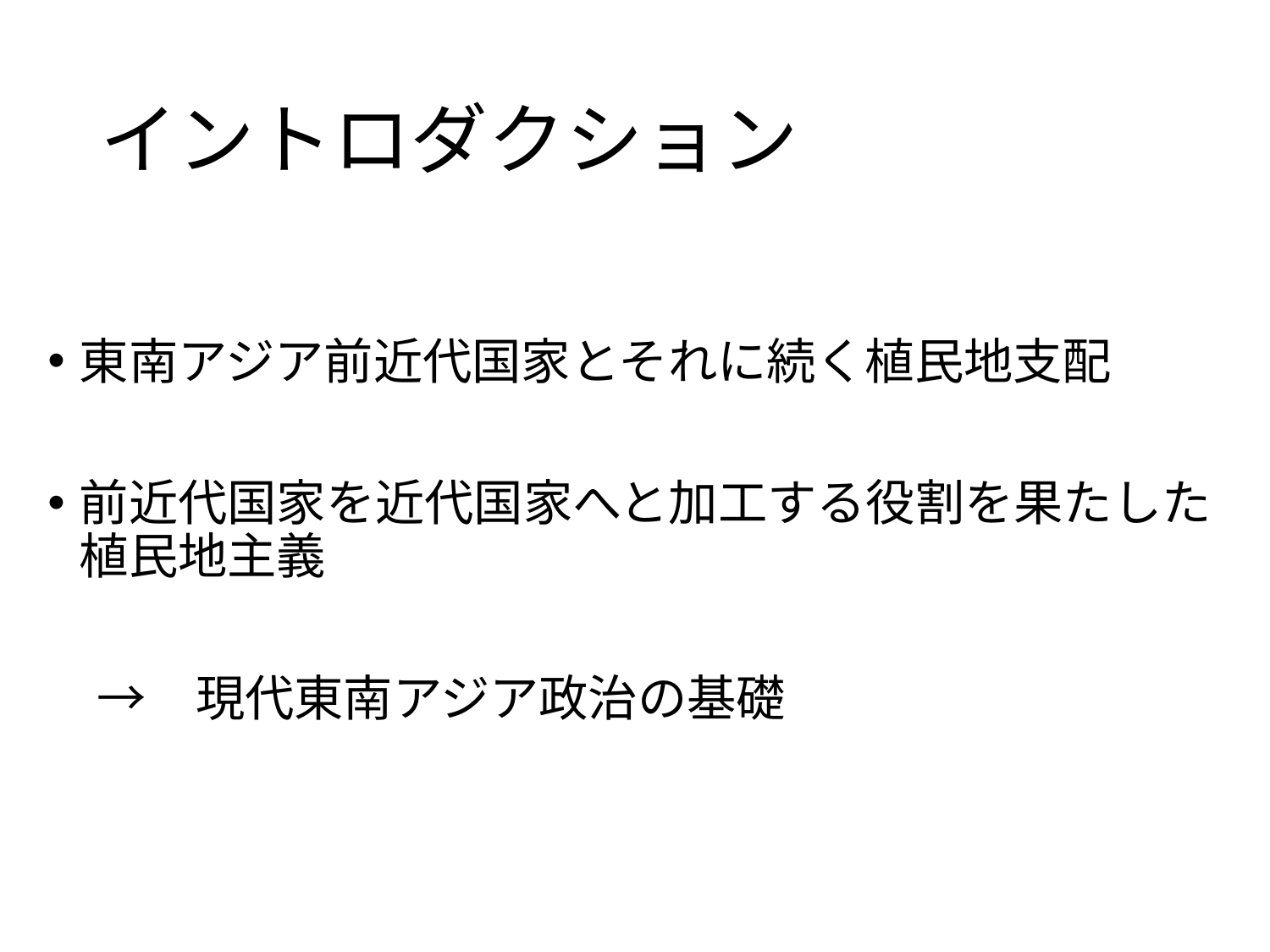

# イントロダクション

東南アジア前近代国家とそれに続く植民地支配

前近代国家を近代国家へと加工する役割を果たした植民地主義

　→　現代東南アジア政治の基礎